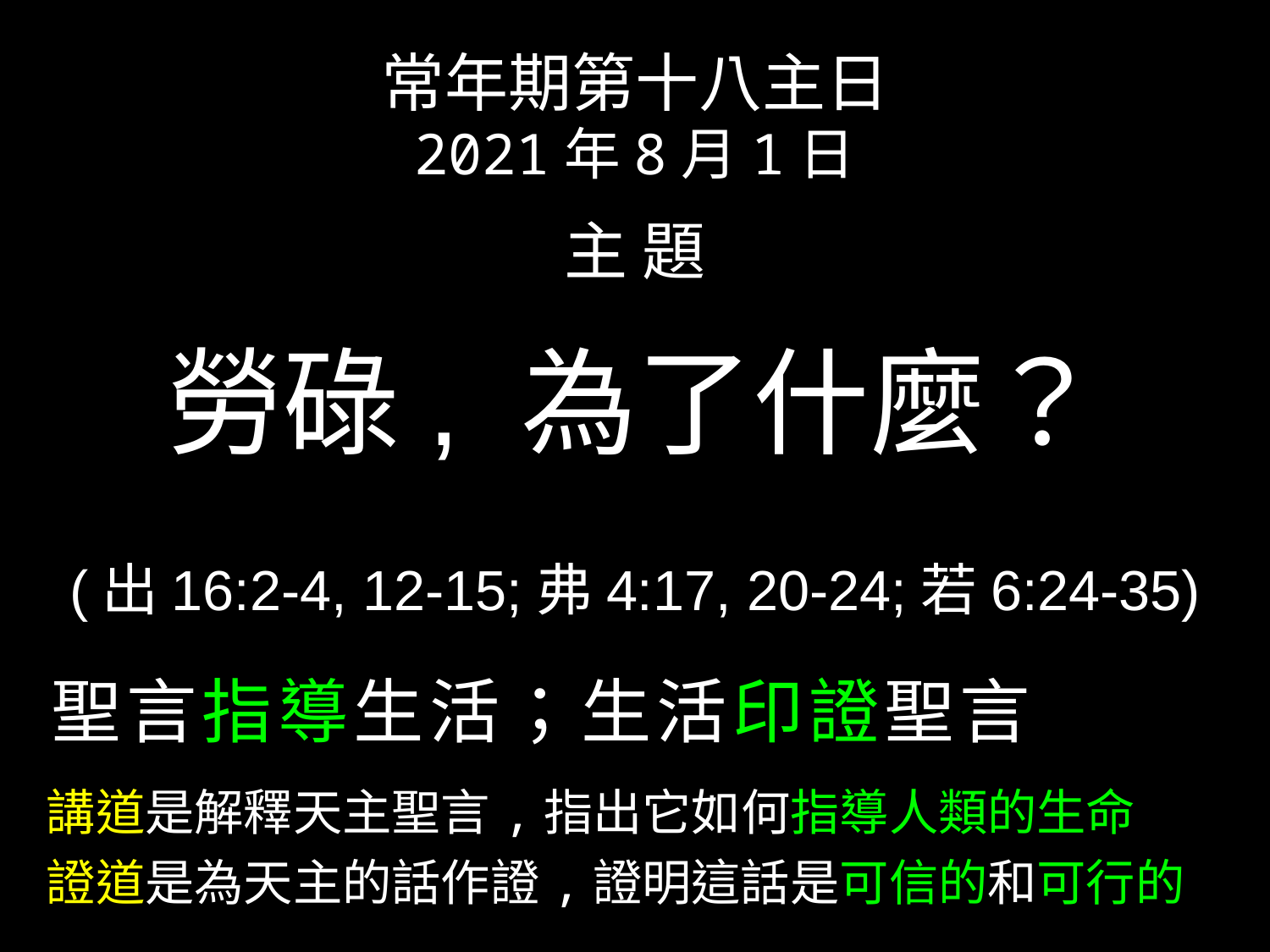

常年期第十八主日
2021年8月1日

主 題
勞碌, 為了什麼？
(出16:2-4, 12-15;弗4:17, 20-24;若6:24-35)
 聖言指導生活；生活印證聖言
  講道是解釋天主聖言,指出它如何指導人類的生命
  證道是為天主的話作證,證明這話是可信的和可行的